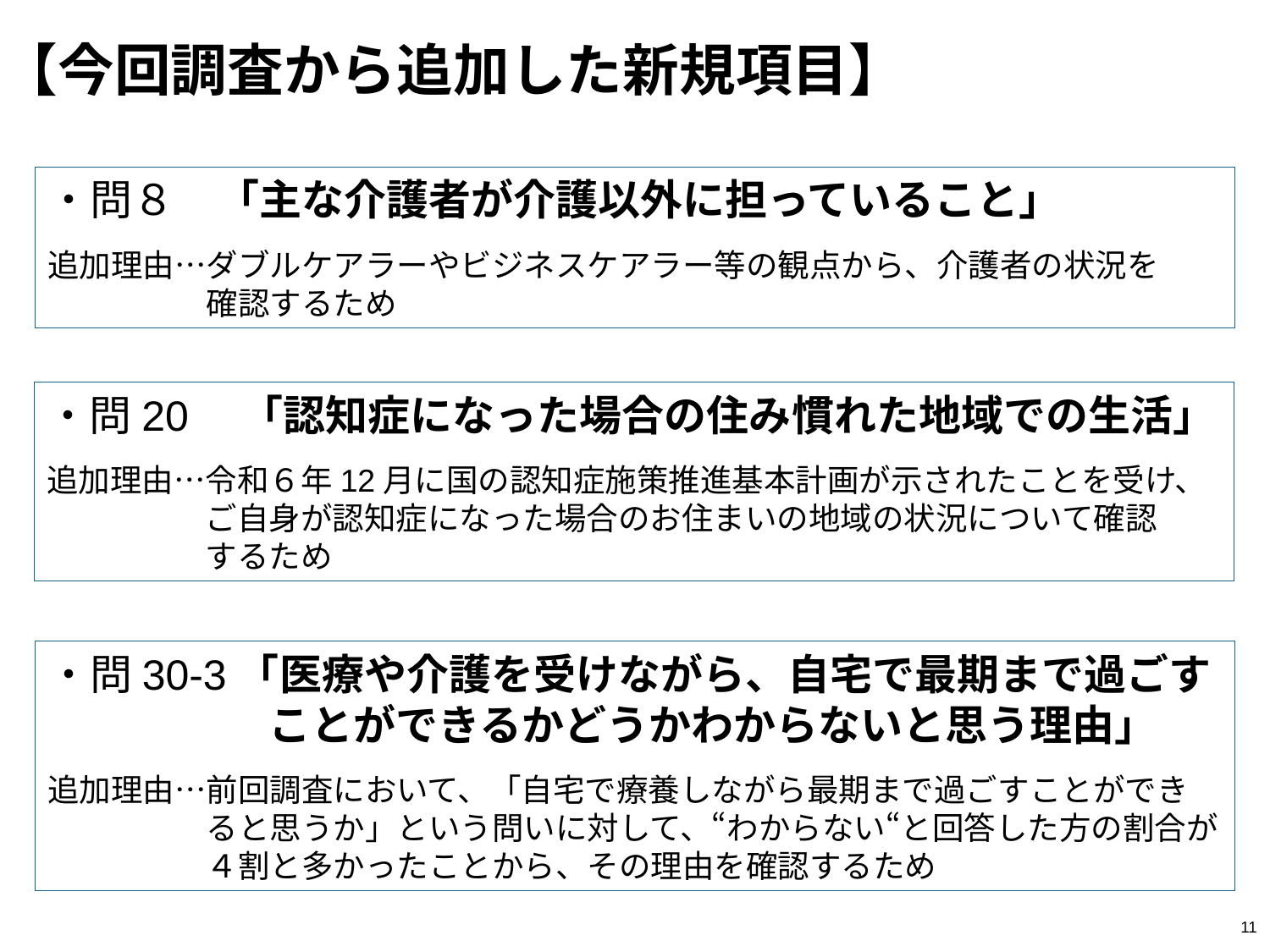

【今回調査から追加した新規項目】

・問８　「主な介護者が介護以外に担っていること」

追加理由…ダブルケアラーやビジネスケアラー等の観点から、介護者の状況を
　　　　　確認するため
・問20　「認知症になった場合の住み慣れた地域での生活」

追加理由…令和６年12月に国の認知症施策推進基本計画が示されたことを受け、
　　　　　ご自身が認知症になった場合のお住まいの地域の状況について確認
　　　　　するため
・問30-3「医療や介護を受けながら、自宅で最期まで過ごす
　　　　　 ことができるかどうかわからないと思う理由」

追加理由…前回調査において、「自宅で療養しながら最期まで過ごすことができ
　　　　　ると思うか」という問いに対して、“わからない“と回答した方の割合が
　　　　　４割と多かったことから、その理由を確認するため
11